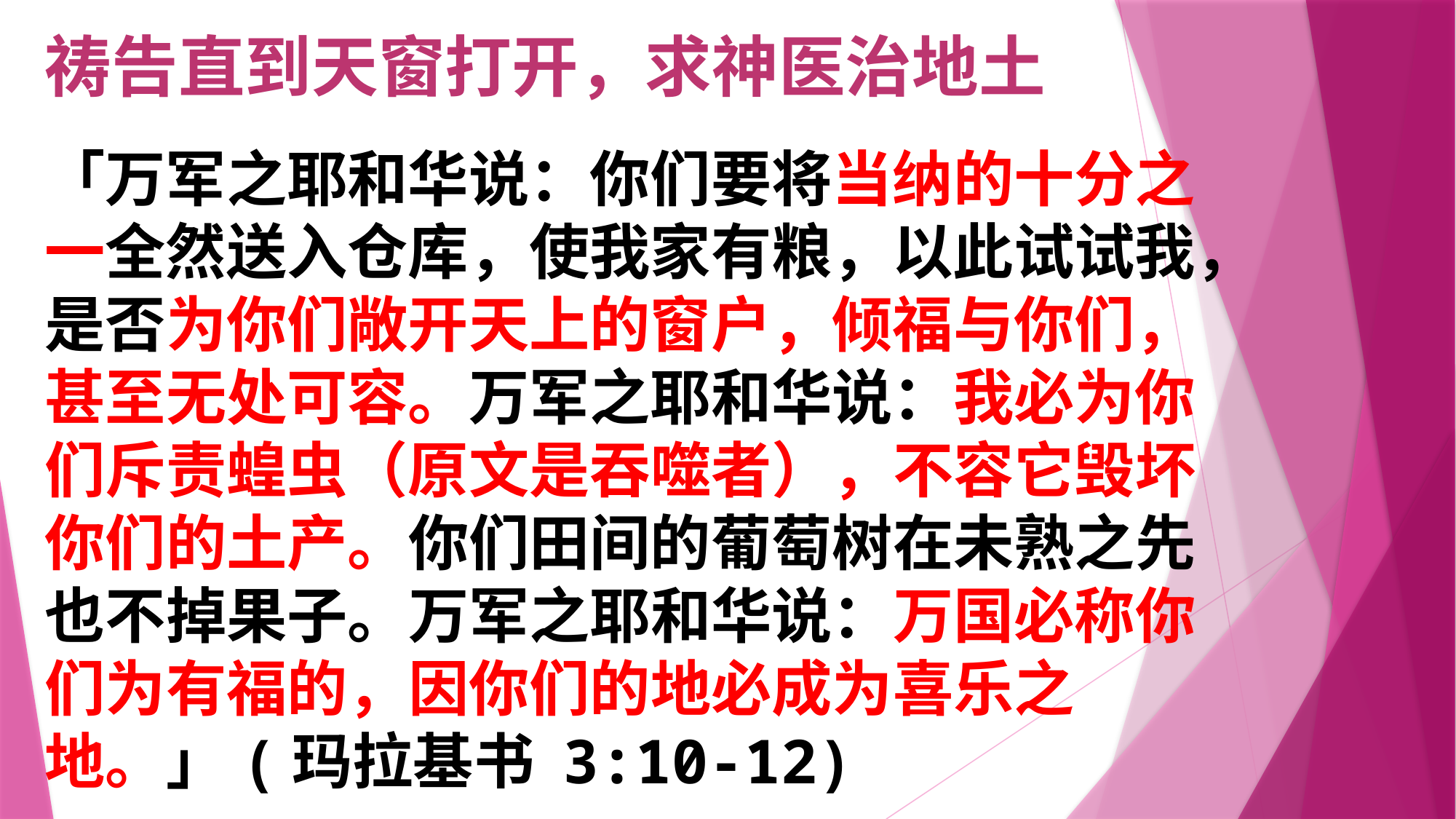

# 祷告直到天窗打开，求神医治地土
「万军之耶和华说：你们要将当纳的十分之一全然送入仓库，使我家有粮，以此试试我，是否为你们敞开天上的窗户，倾福与你们，甚至无处可容。万军之耶和华说：我必为你们斥责蝗虫（原文是吞噬者），不容它毁坏你们的土产。你们田间的葡萄树在未熟之先也不掉果子。万军之耶和华说：万国必称你们为有福的，因你们的地必成为喜乐之地。」(玛拉基书 3:10-12)